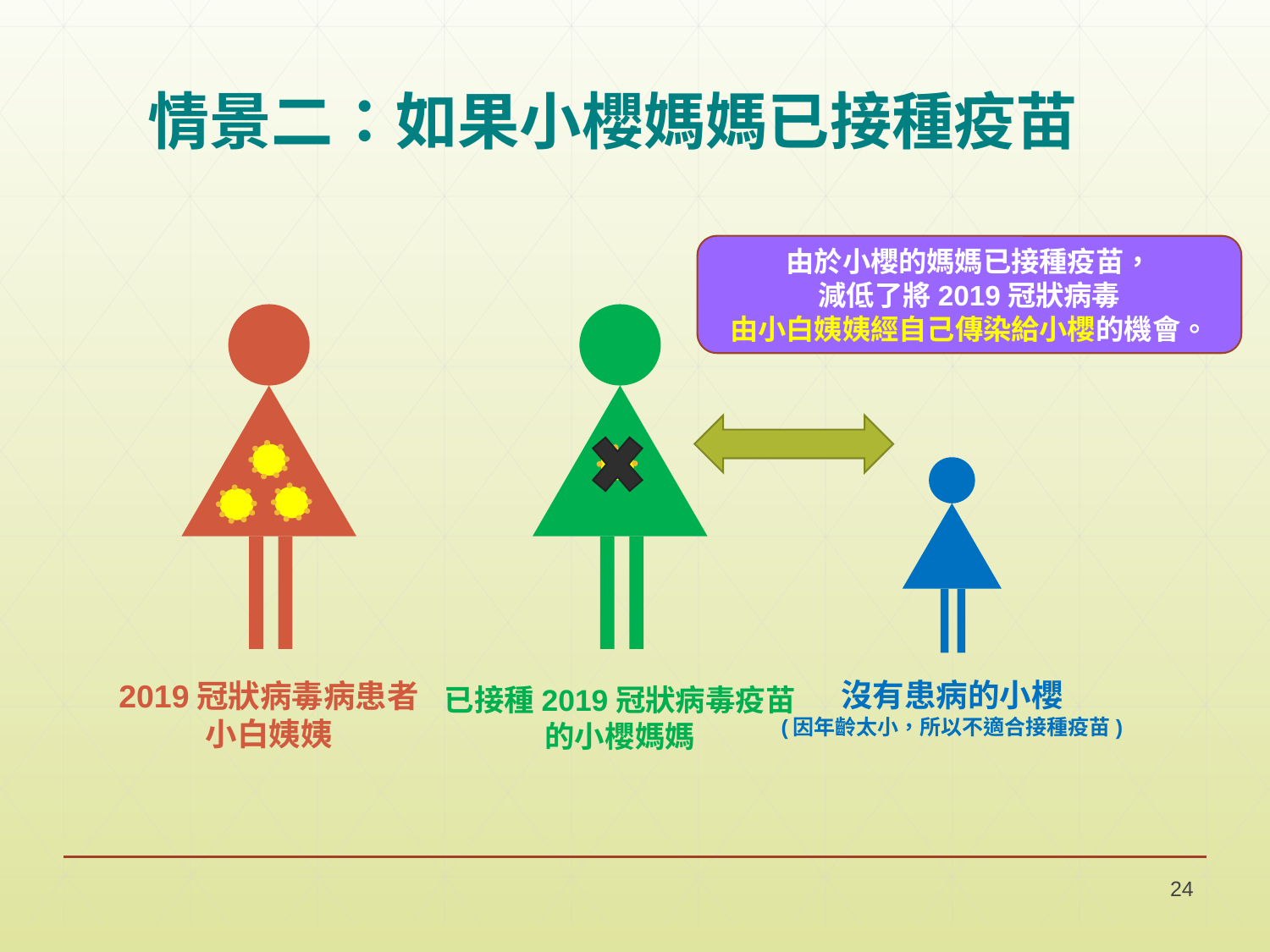

# 情景二：如果小櫻媽媽已接種疫苗
由於小櫻的媽媽已接種疫苗，
減低了將2019冠狀病毒
由小白姨姨經自己傳染給小櫻的機會。

沒有患病的小櫻
(因年齡太小，所以不適合接種疫苗)
2019冠狀病毒病患者
小白姨姨
已接種2019冠狀病毒疫苗
的小櫻媽媽
24